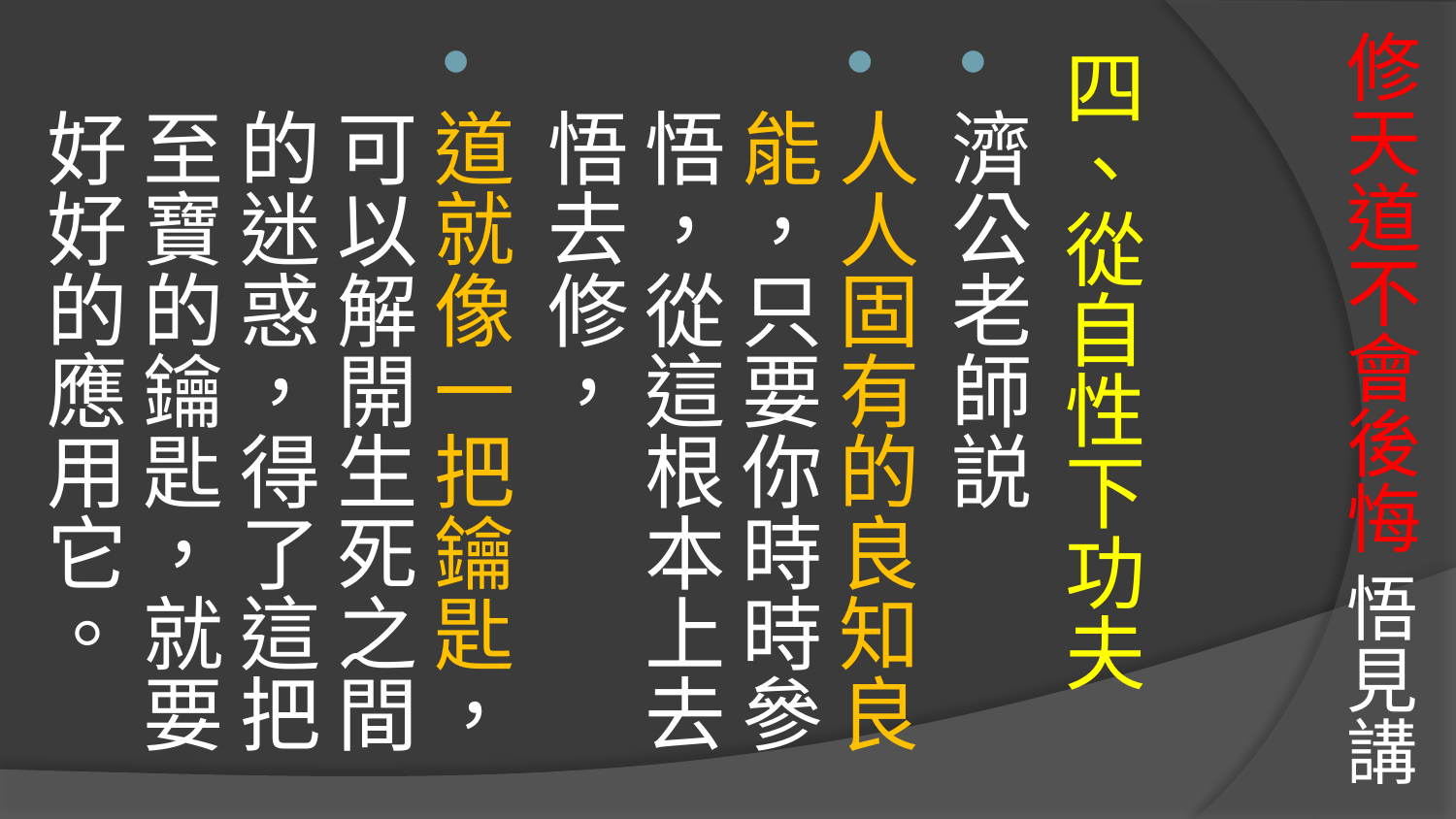

# 修天道不會後悔 悟見講
四、從自性下功夫
濟公老師説
人人固有的良知良能，只要你時時參悟，從這根本上去悟去修，
道就像一把鑰匙，可以解開生死之間的迷惑，得了這把至寶的鑰匙，就要好好的應用它。